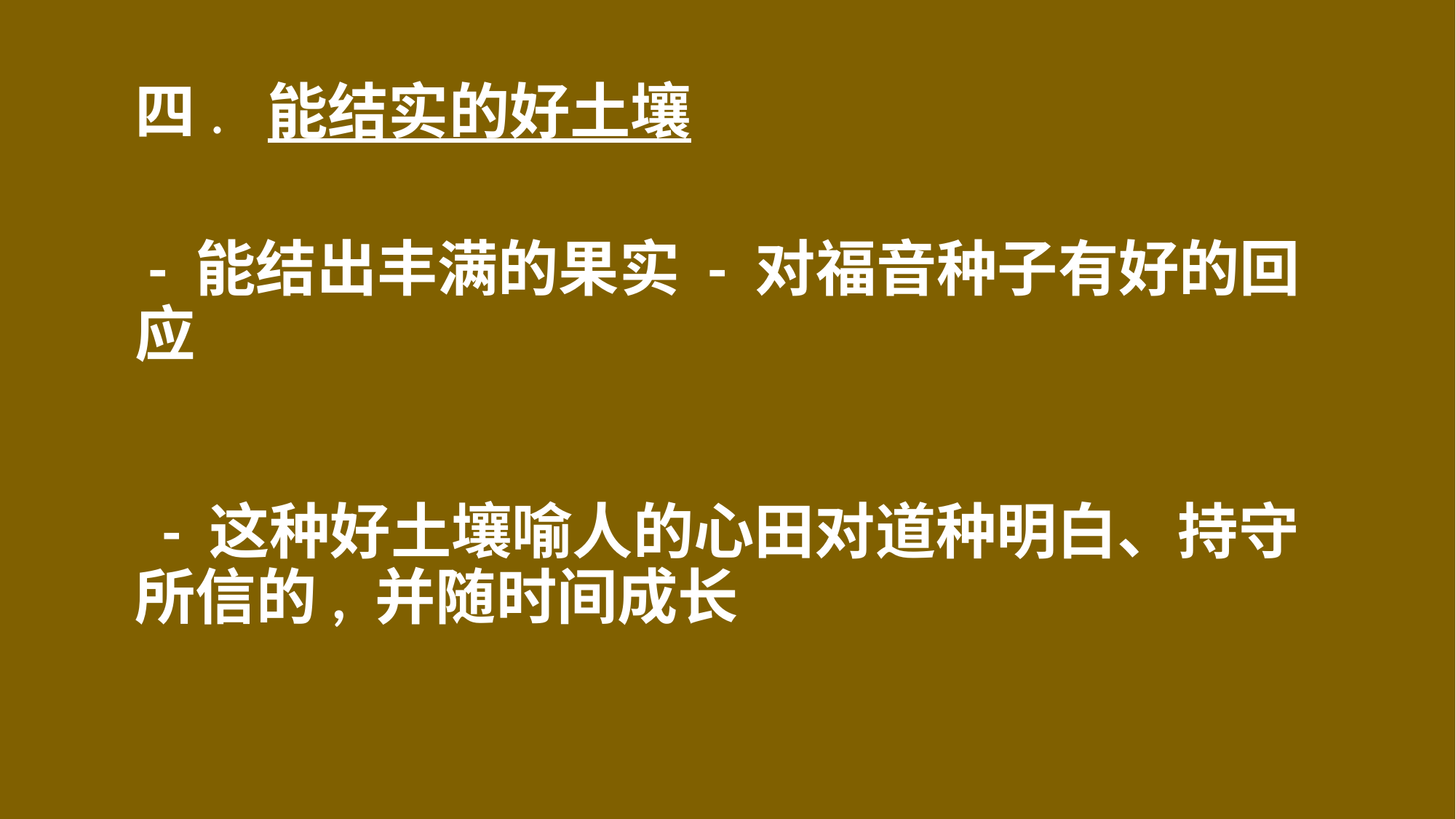

# 四.  能结实的好土壤

 - 能结出丰满的果实 - 对福音种子有好的回应

  - 这种好土壤喻人的心田对道种明白、持守所信的, 并随时间成长